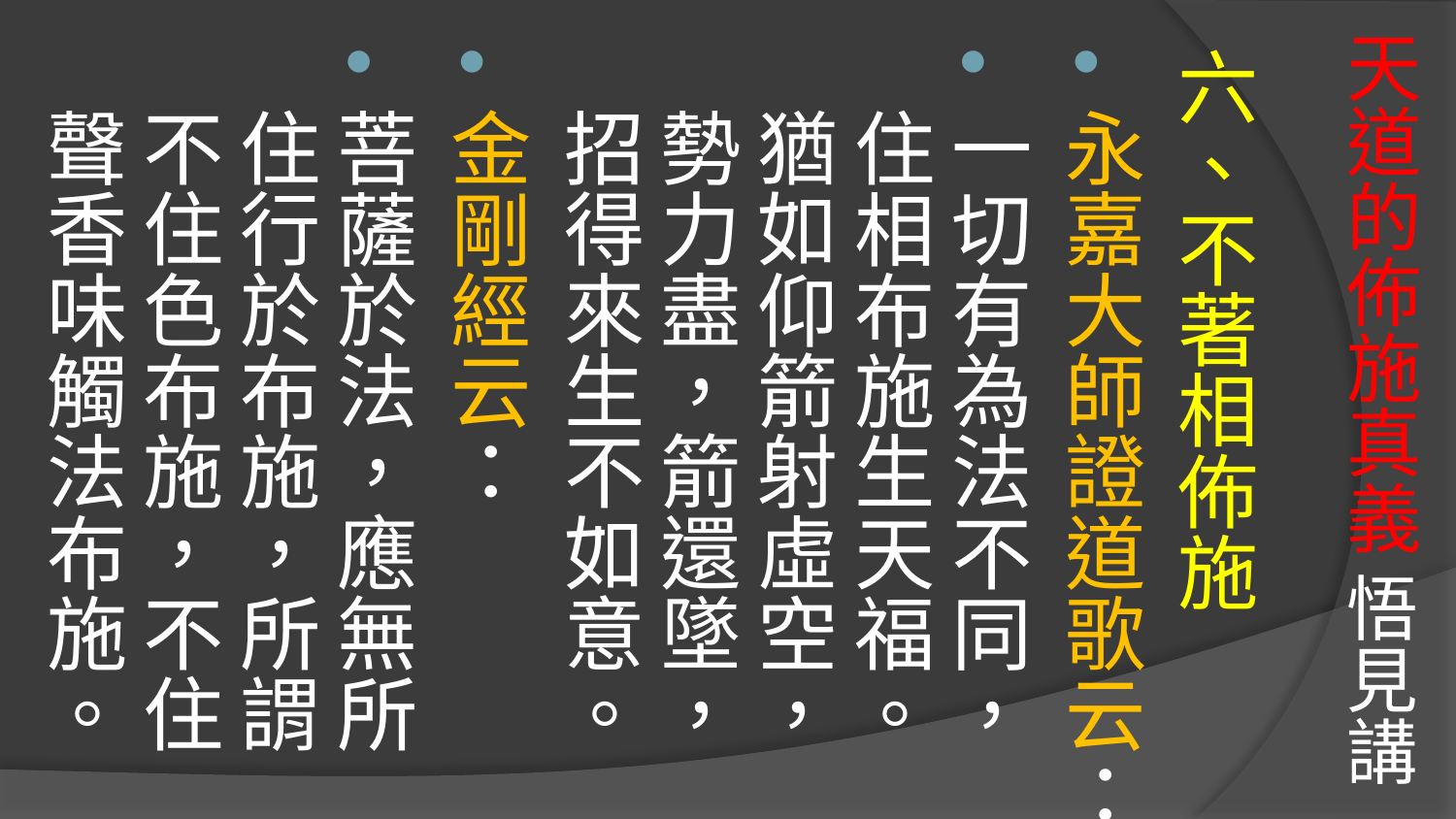

# 天道的佈施真義 悟見講
六、不著相佈施
永嘉大師證道歌云：
一切有為法不同，住相布施生天福。猶如仰箭射虛空，勢力盡，箭還墜，招得來生不如意。
金剛經云：
菩薩於法，應無所住行於布施，所謂不住色布施，不住聲香味觸法布施。